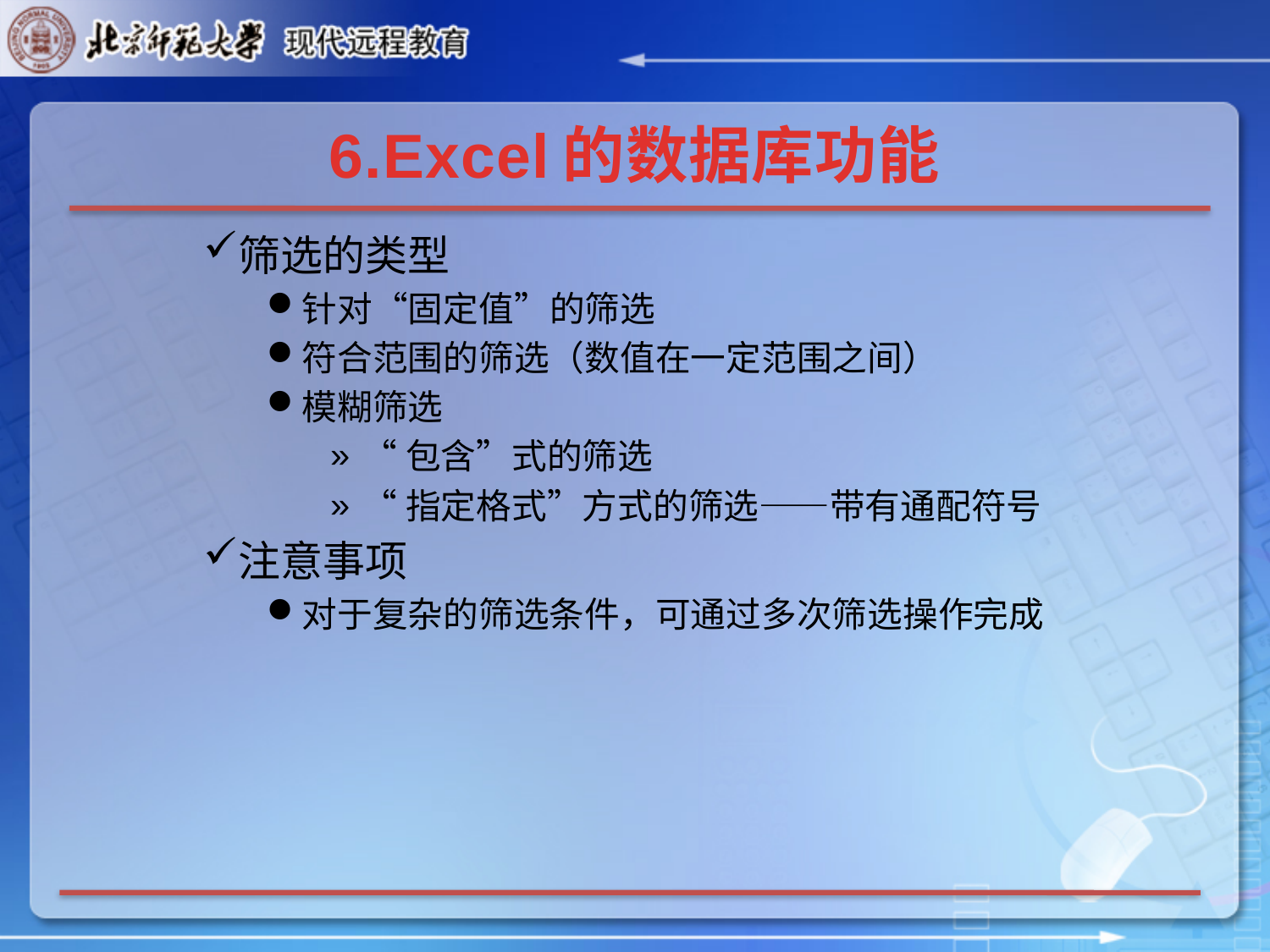

# 6.Excel的数据库功能
筛选的类型
针对“固定值”的筛选
符合范围的筛选（数值在一定范围之间）
模糊筛选
“包含”式的筛选
“指定格式”方式的筛选——带有通配符号
注意事项
对于复杂的筛选条件，可通过多次筛选操作完成